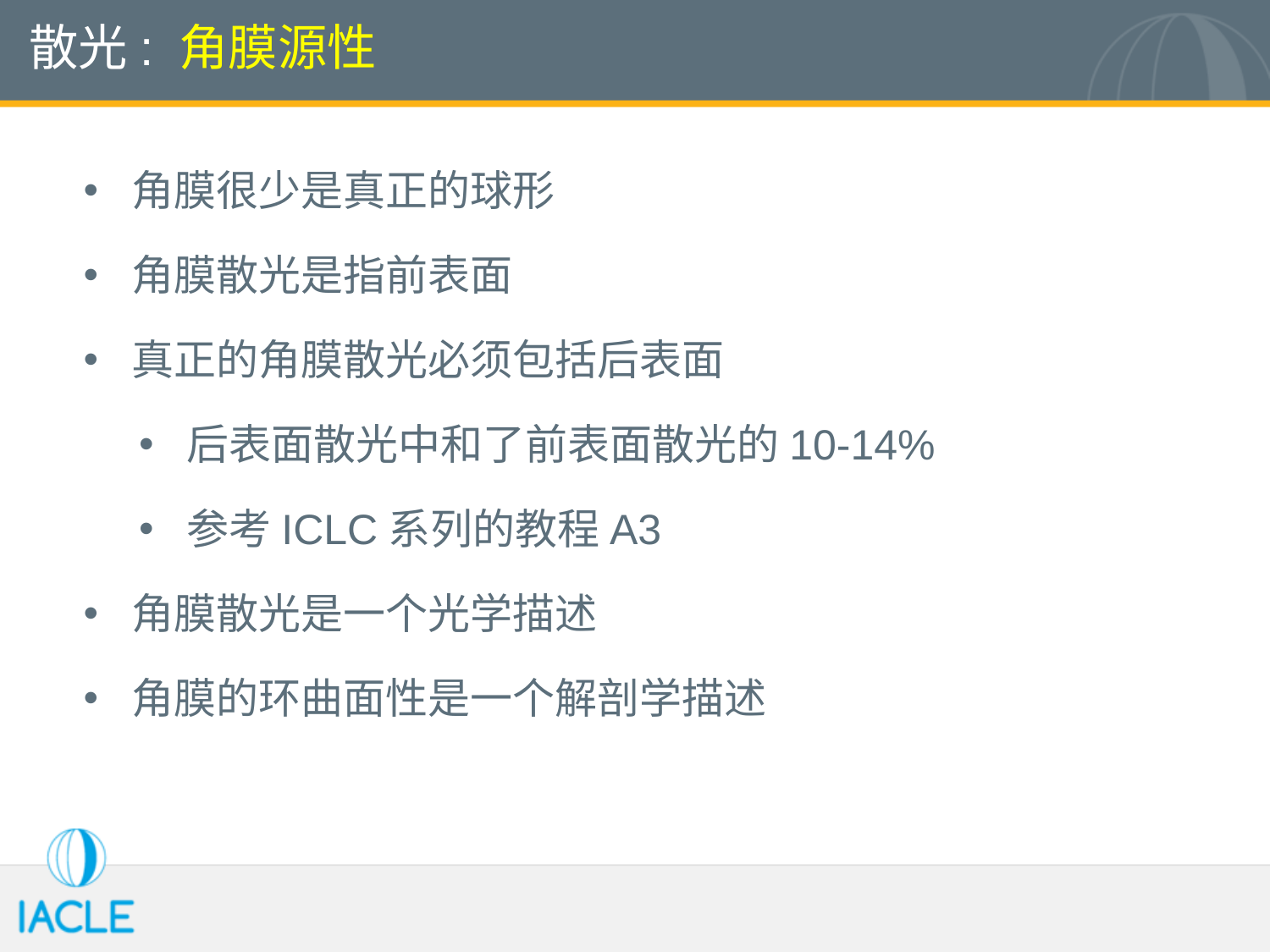

# 散光: 角膜源性
角膜很少是真正的球形
角膜散光是指前表面
真正的角膜散光必须包括后表面
后表面散光中和了前表面散光的10-14%
参考ICLC系列的教程A3
角膜散光是一个光学描述
角膜的环曲面性是一个解剖学描述